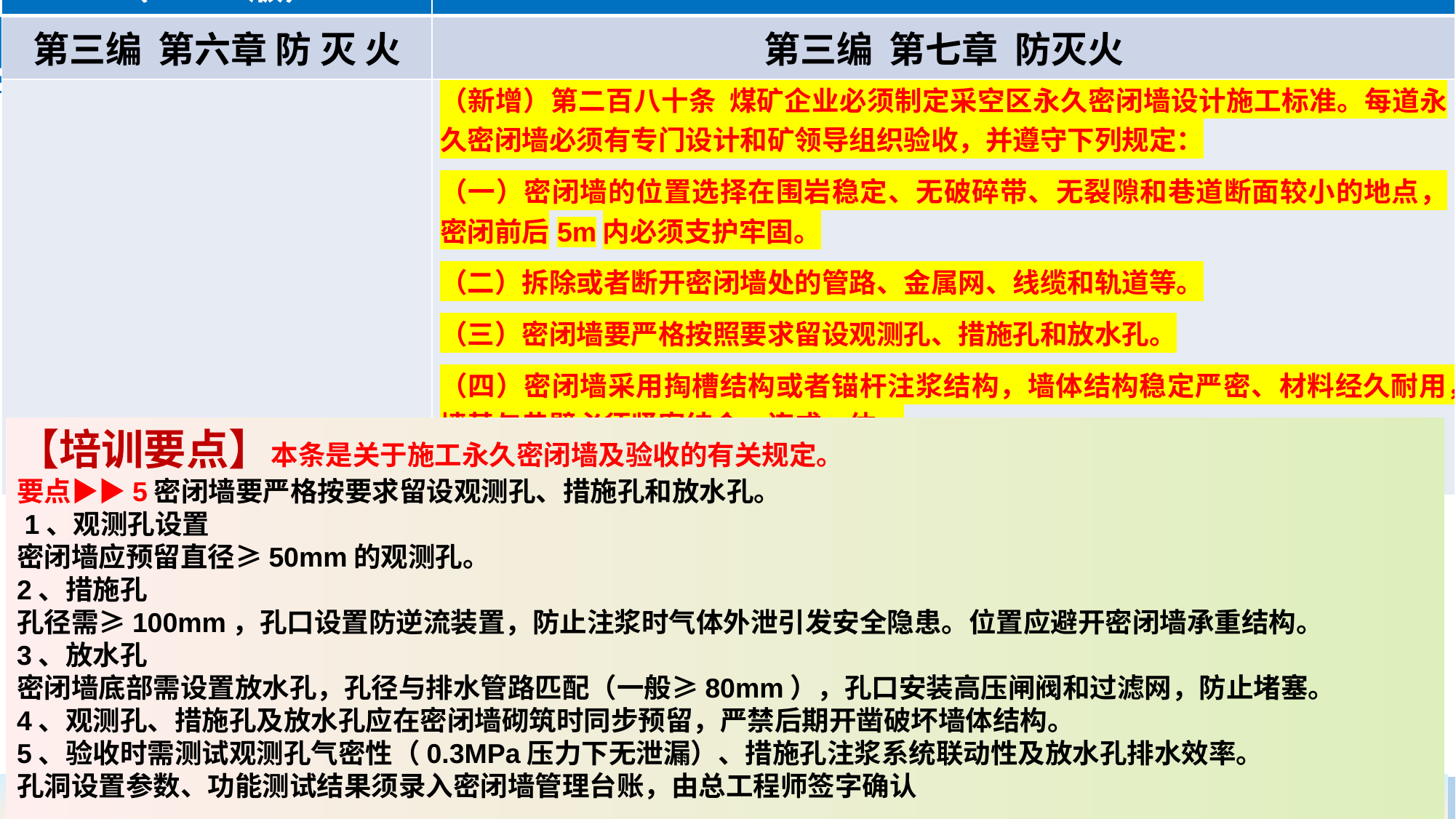

| 《煤矿安全规程》（2022版） | 《煤矿安全规程》（2025版） |
| --- | --- |
| 第三编 第六章 防 灭 火 | 第三编 第七章 防灭火 |
|  | （新增）第二百八十条 煤矿企业必须制定采空区永久密闭墙设计施工标准。每道永久密闭墙必须有专门设计和矿领导组织验收，并遵守下列规定： （一）密闭墙的位置选择在围岩稳定、无破碎带、无裂隙和巷道断面较小的地点，密闭前后5m内必须支护牢固。 （二）拆除或者断开密闭墙处的管路、金属网、线缆和轨道等。 （三）密闭墙要严格按照要求留设观测孔、措施孔和放水孔。 （四）密闭墙采用掏槽结构或者锚杆注浆结构，墙体结构稳定严密、材料经久耐用，墙基与巷壁必须紧密结合，连成一体。 （五）验收时需进行现场检查和测试，确保密闭墙的各项指标符合要求。 |
【培训要点】本条是关于施工永久密闭墙及验收的有关规定。
要点▶▶5密闭墙要严格按要求留设观测孔、措施孔和放水孔。
 1、‌观测孔设置‌
密闭墙应预留‌直径≥50mm的观测孔。
2、‌措施孔
孔径需≥100mm，孔口设置防逆流装置，防止注浆时气体外泄引发安全隐患。位置应避开密闭墙承重结构。
3、‌放水孔
密闭墙底部需设置‌放水孔‌，孔径与排水管路匹配（一般≥80mm），孔口安装高压闸阀和过滤网，防止堵塞。
4、观测孔、措施孔及放水孔应在密闭墙砌筑时同步预留，严禁后期开凿破坏墙体结构。
5、验收时需测试观测孔气密性（0.3MPa压力下无泄漏）、措施孔注浆系统联动性及放水孔排水效率。
孔洞设置参数、功能测试结果须录入密闭墙管理台账，由总工程师签字确认‌